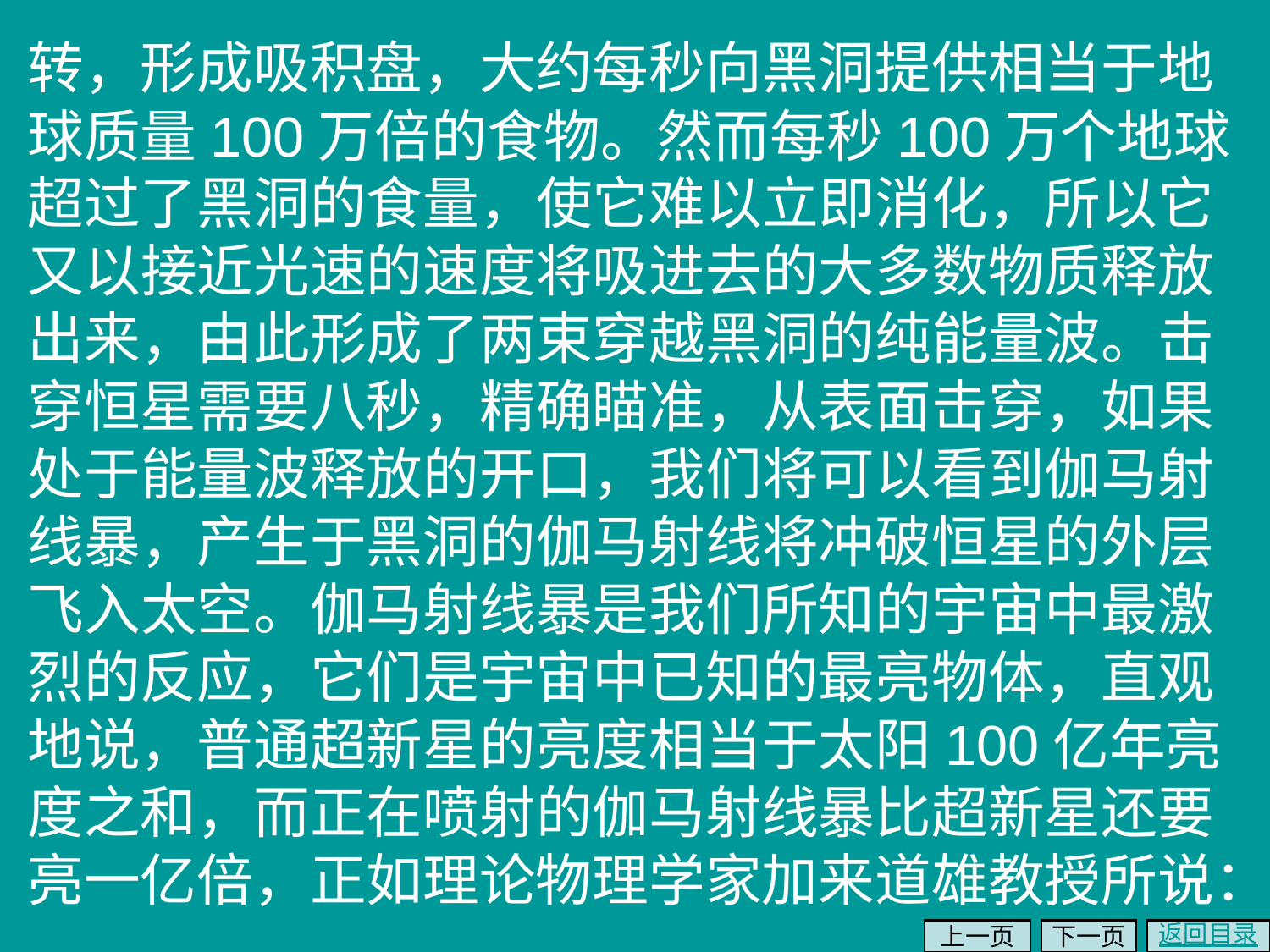

转，形成吸积盘，大约每秒向黑洞提供相当于地球质量100万倍的食物。然而每秒100万个地球超过了黑洞的食量，使它难以立即消化，所以它又以接近光速的速度将吸进去的大多数物质释放出来，由此形成了两束穿越黑洞的纯能量波。击穿恒星需要八秒，精确瞄准，从表面击穿，如果处于能量波释放的开口，我们将可以看到伽马射线暴，产生于黑洞的伽马射线将冲破恒星的外层飞入太空。伽马射线暴是我们所知的宇宙中最激烈的反应，它们是宇宙中已知的最亮物体，直观地说，普通超新星的亮度相当于太阳100亿年亮度之和，而正在喷射的伽马射线暴比超新星还要亮一亿倍，正如理论物理学家加来道雄教授所说：
上一页
下一页
返回目录